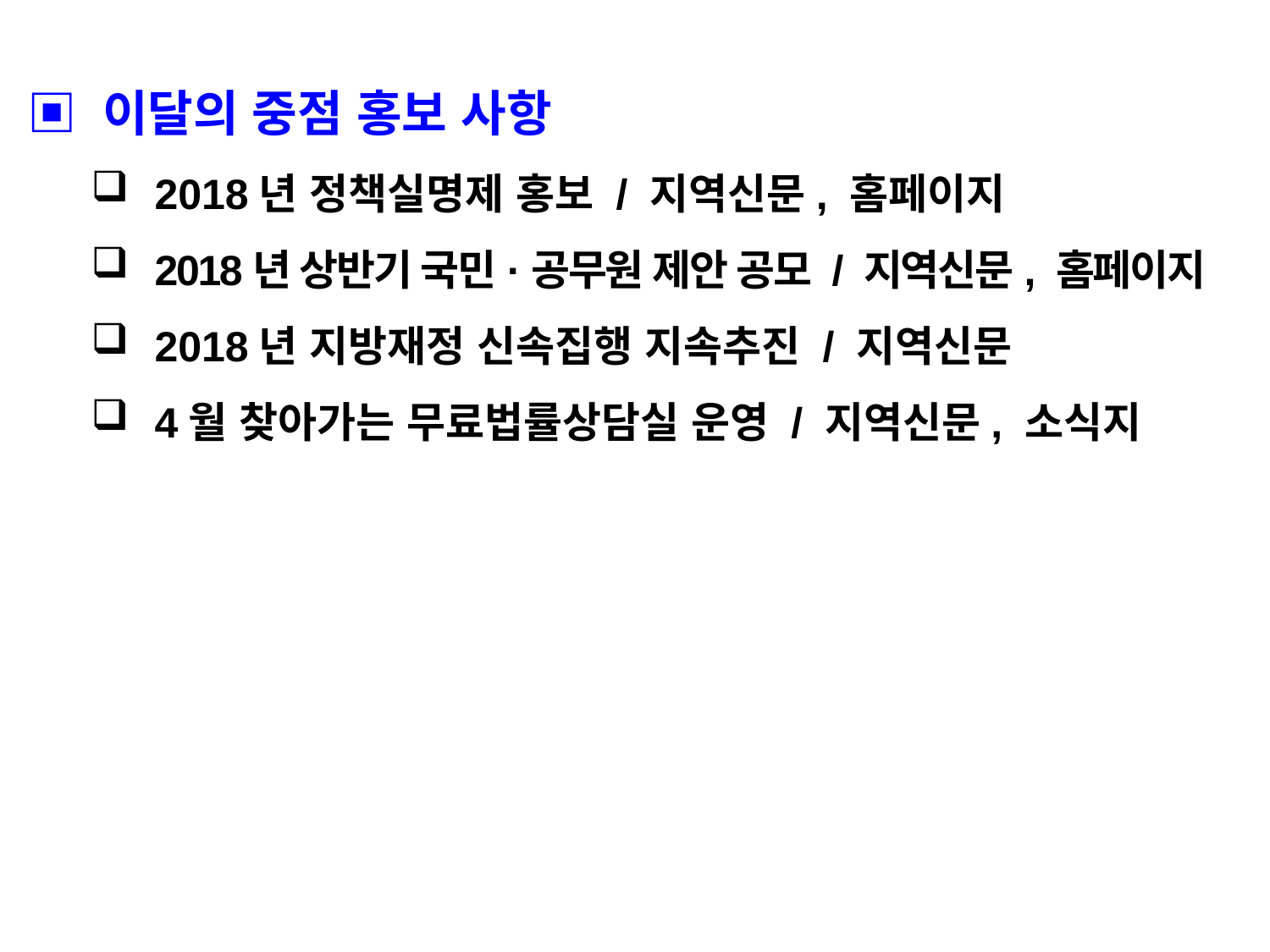

▣ 이달의 중점 홍보 사항
2018년 정책실명제 홍보 / 지역신문, 홈페이지
2018년 상반기 국민·공무원 제안 공모 / 지역신문, 홈페이지
2018년 지방재정 신속집행 지속추진 / 지역신문
4월 찾아가는 무료법률상담실 운영 / 지역신문, 소식지